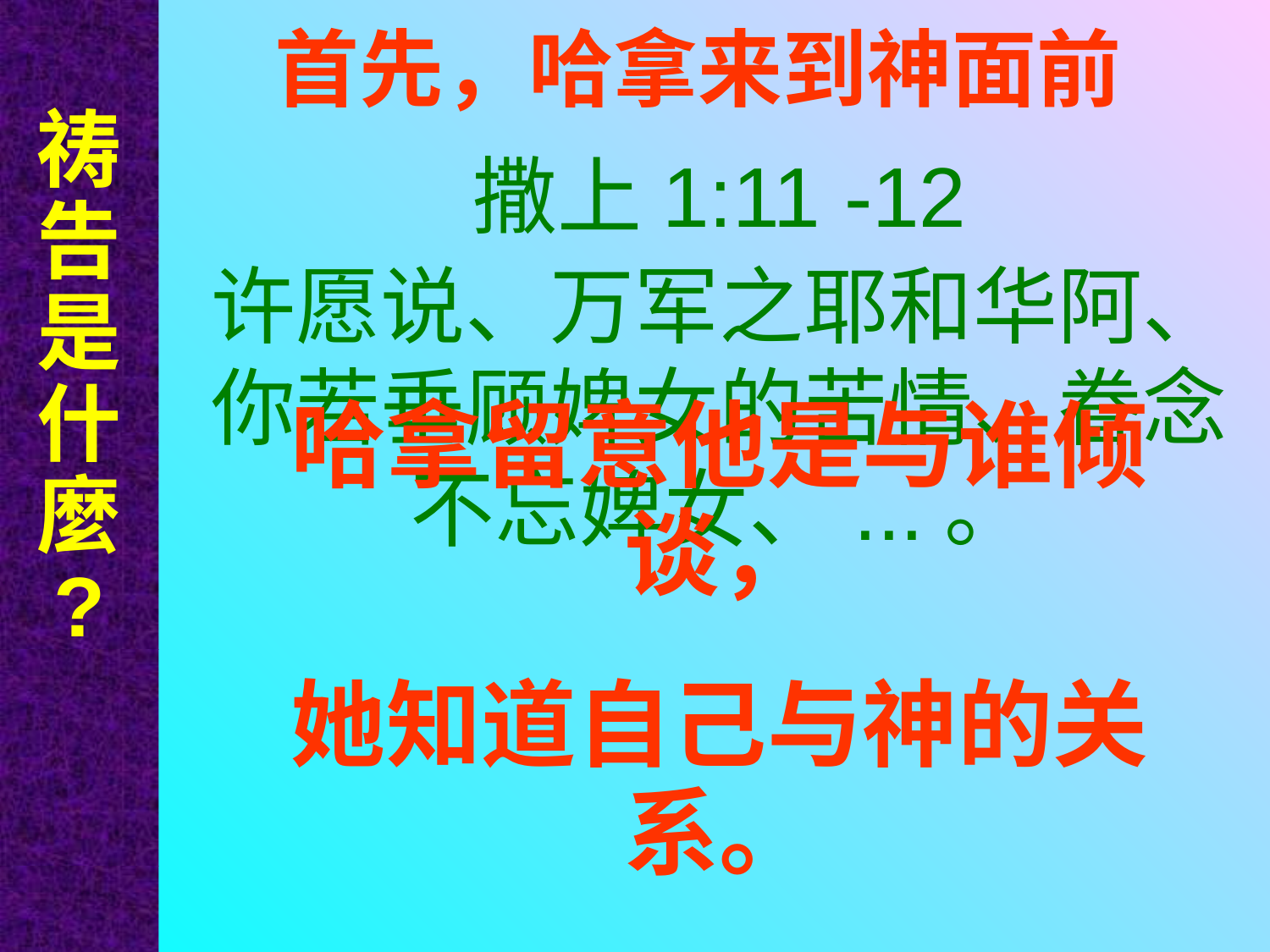

祷告是什麼
?

# 首先，哈拿来到神面前
撒上1:11 -12
许愿说、万军之耶和华阿、你若垂顾婢女的苦情、眷念不忘婢女、...。
哈拿留意他是与谁倾谈，

她知道自己与神的关系。